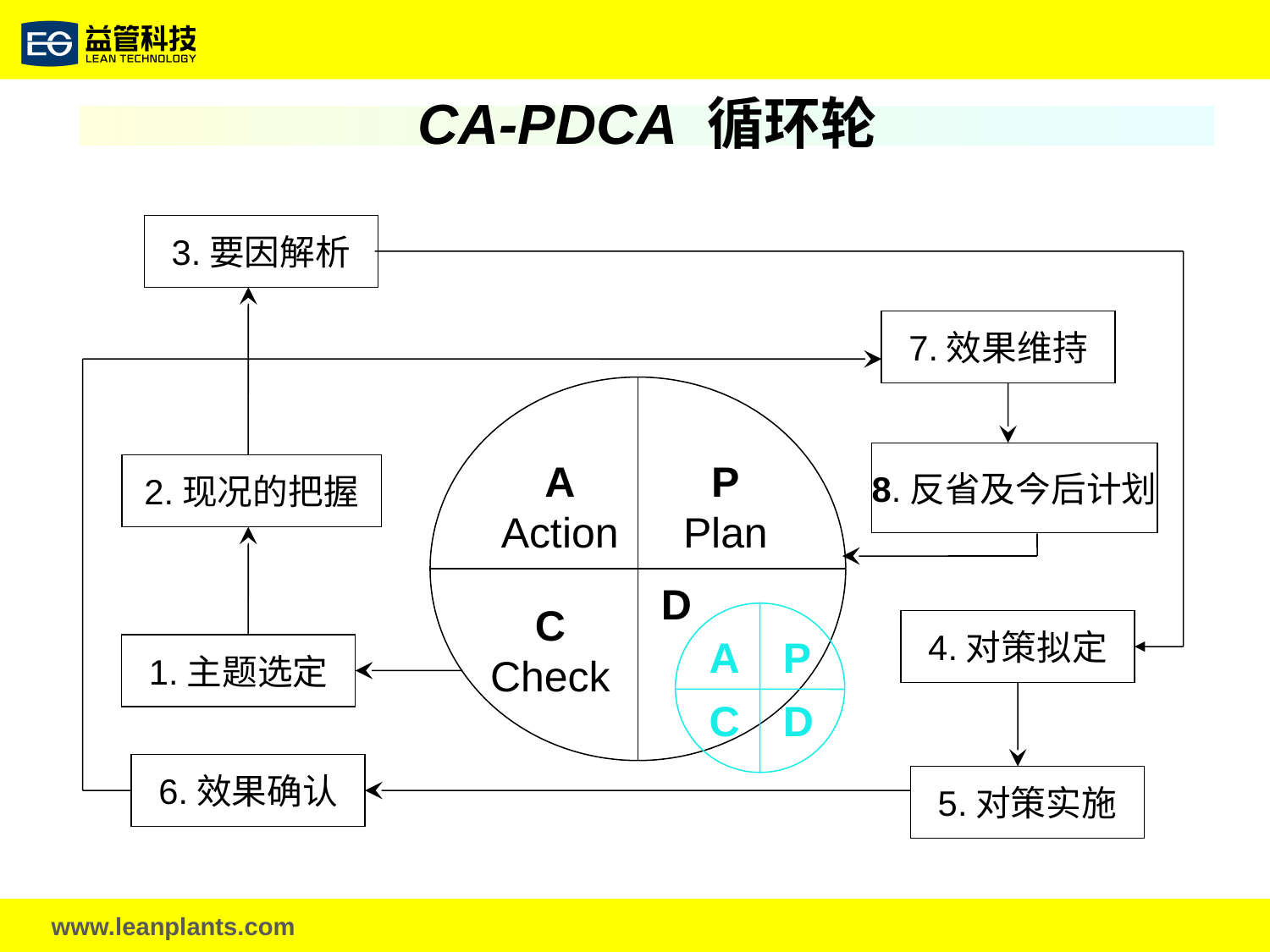

# CA-PDCA 循环轮
3.要因解析

7.效果维持

8.反省及今后计划
2.现况的把握
A
Action
P
Plan

D

A
P
C
D
4.对策拟定
C
Check
1.主题选定

6.效果确认
5.对策实施

26